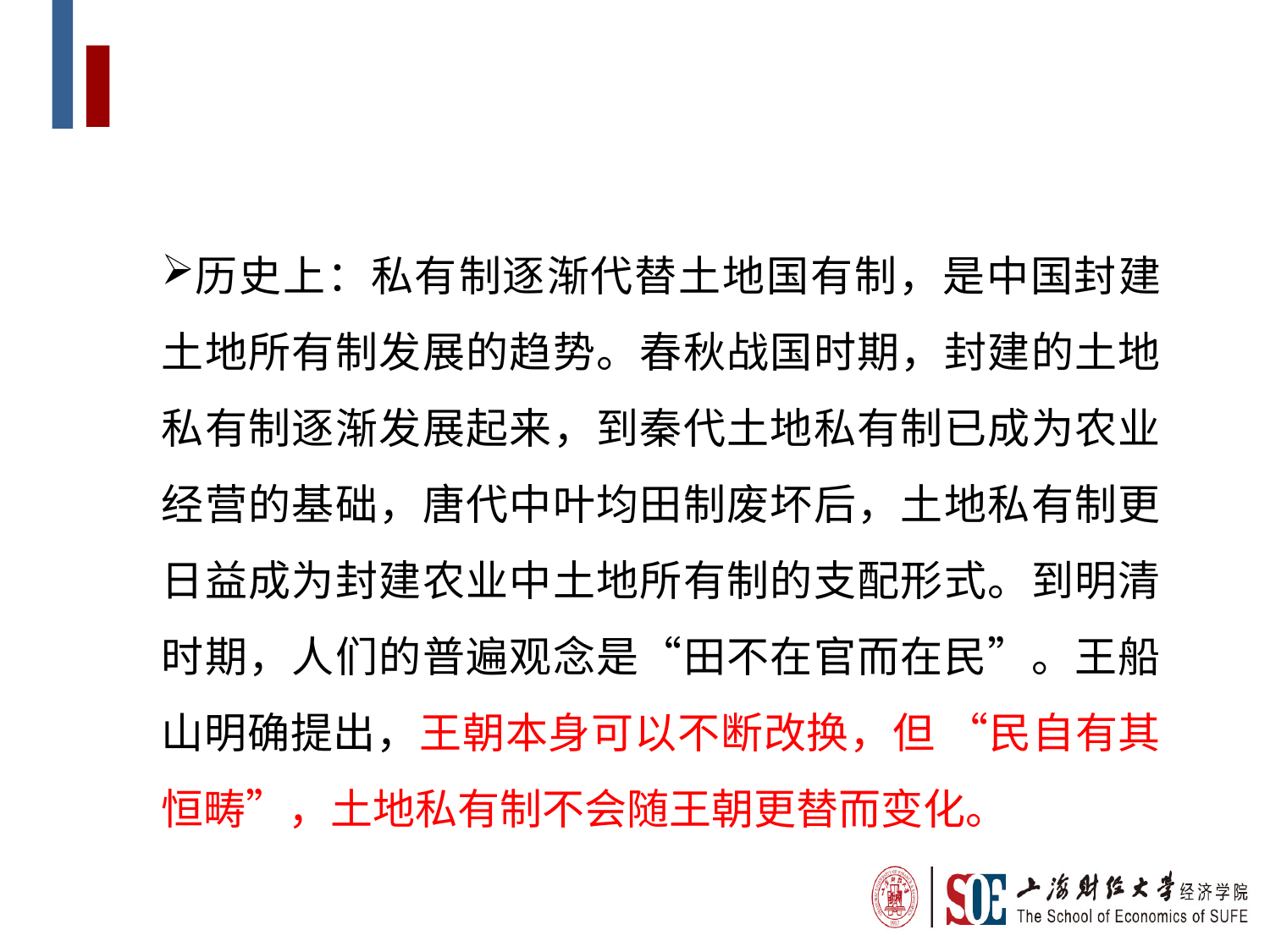

历史上：私有制逐渐代替土地国有制，是中国封建土地所有制发展的趋势。春秋战国时期，封建的土地私有制逐渐发展起来，到秦代土地私有制已成为农业经营的基础，唐代中叶均田制废坏后，土地私有制更日益成为封建农业中土地所有制的支配形式。到明清时期，人们的普遍观念是“田不在官而在民”。王船山明确提出，王朝本身可以不断改换，但 “民自有其恒畴”，土地私有制不会随王朝更替而变化。